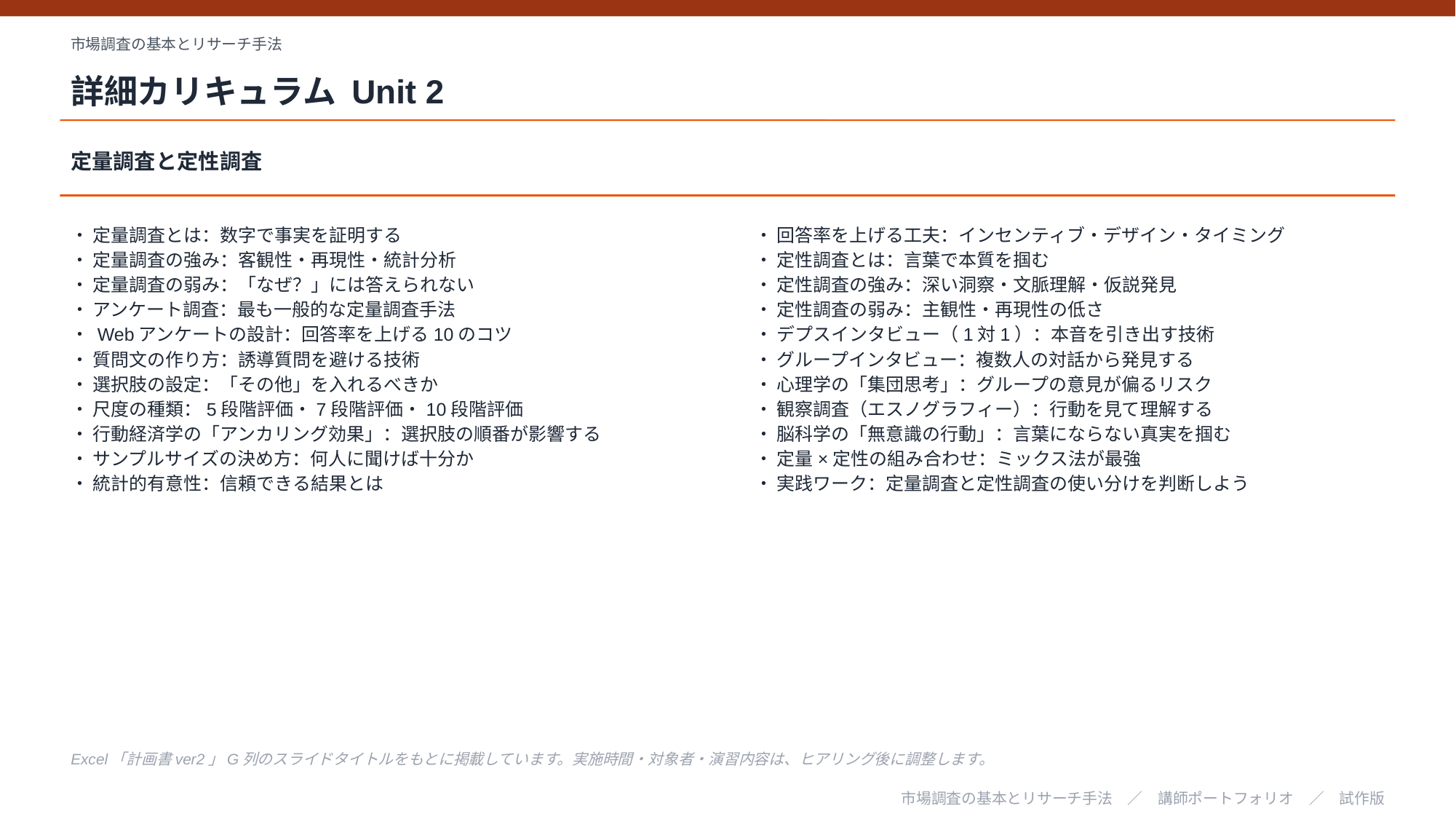

市場調査の基本とリサーチ手法
詳細カリキュラム Unit 2

定量調査と定性調査

・ 定量調査とは：数字で事実を証明する
・ 定量調査の強み：客観性・再現性・統計分析
・ 定量調査の弱み：「なぜ？」には答えられない
・ アンケート調査：最も一般的な定量調査手法
・ Webアンケートの設計：回答率を上げる10のコツ
・ 質問文の作り方：誘導質問を避ける技術
・ 選択肢の設定：「その他」を入れるべきか
・ 尺度の種類：5段階評価・7段階評価・10段階評価
・ 行動経済学の「アンカリング効果」：選択肢の順番が影響する
・ サンプルサイズの決め方：何人に聞けば十分か
・ 統計的有意性：信頼できる結果とは
・ 回答率を上げる工夫：インセンティブ・デザイン・タイミング
・ 定性調査とは：言葉で本質を掴む
・ 定性調査の強み：深い洞察・文脈理解・仮説発見
・ 定性調査の弱み：主観性・再現性の低さ
・ デプスインタビュー（1対1）：本音を引き出す技術
・ グループインタビュー：複数人の対話から発見する
・ 心理学の「集団思考」：グループの意見が偏るリスク
・ 観察調査（エスノグラフィー）：行動を見て理解する
・ 脳科学の「無意識の行動」：言葉にならない真実を掴む
・ 定量×定性の組み合わせ：ミックス法が最強
・ 実践ワーク：定量調査と定性調査の使い分けを判断しよう
Excel「計画書ver2」G列のスライドタイトルをもとに掲載しています。実施時間・対象者・演習内容は、ヒアリング後に調整します。
市場調査の基本とリサーチ手法　／　講師ポートフォリオ　／　試作版